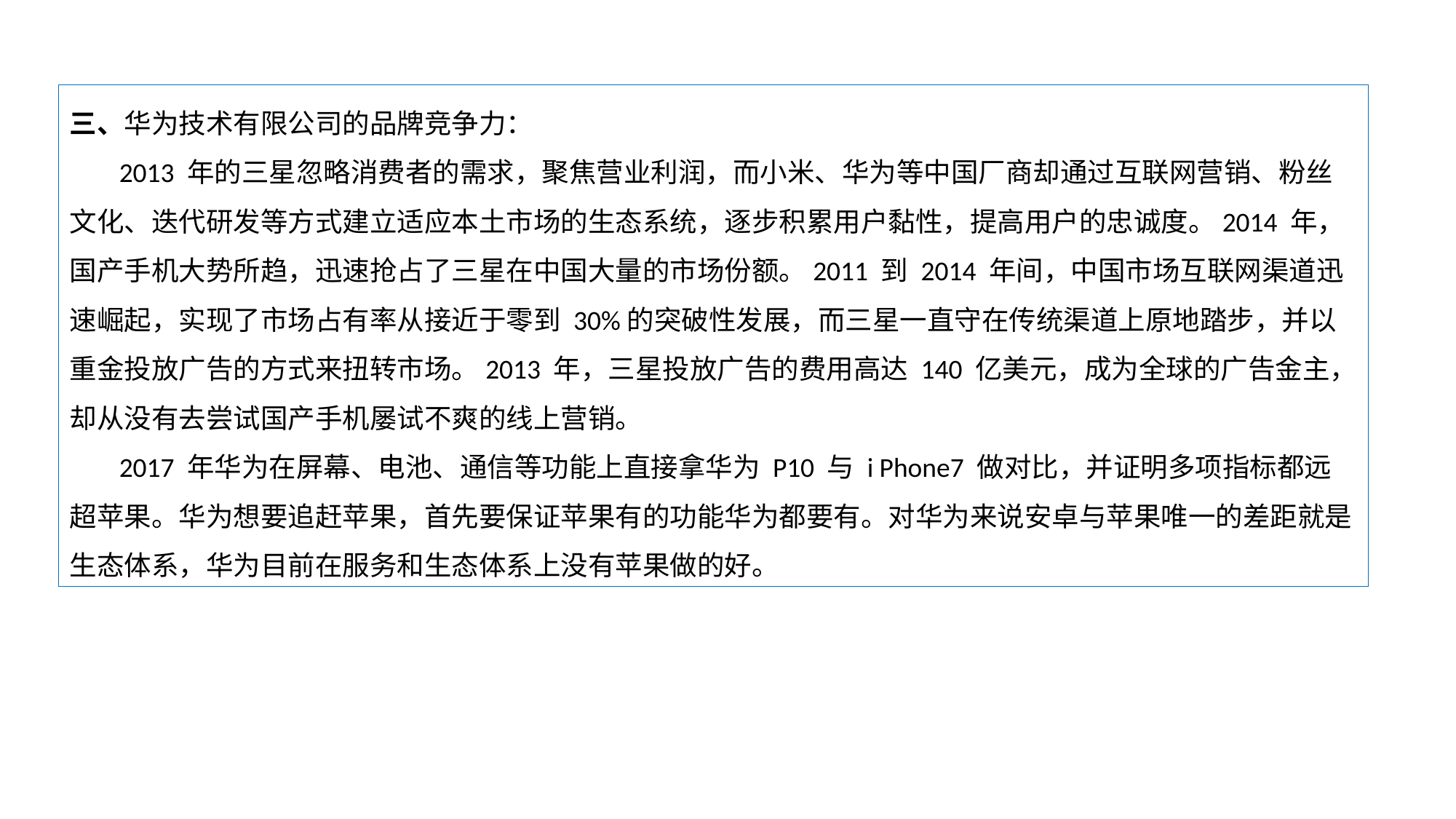

三、华为技术有限公司的品牌竞争力：
        2013 年的三星忽略消费者的需求，聚焦营业利润，而小米、华为等中国厂商却通过互联网营销、粉丝文化、迭代研发等方式建立适应本土市场的生态系统，逐步积累用户黏性，提高用户的忠诚度。2014 年，国产手机大势所趋，迅速抢占了三星在中国大量的市场份额。2011 到 2014 年间，中国市场互联网渠道迅速崛起，实现了市场占有率从接近于零到 30%的突破性发展，而三星一直守在传统渠道上原地踏步，并以重金投放广告的方式来扭转市场。2013 年，三星投放广告的费用高达 140 亿美元，成为全球的广告金主，却从没有去尝试国产手机屡试不爽的线上营销。
        2017 年华为在屏幕、电池、通信等功能上直接拿华为 P10 与 i Phone7 做对比，并证明多项指标都远超苹果。华为想要追赶苹果，首先要保证苹果有的功能华为都要有。对华为来说安卓与苹果唯一的差距就是生态体系，华为目前在服务和生态体系上没有苹果做的好。